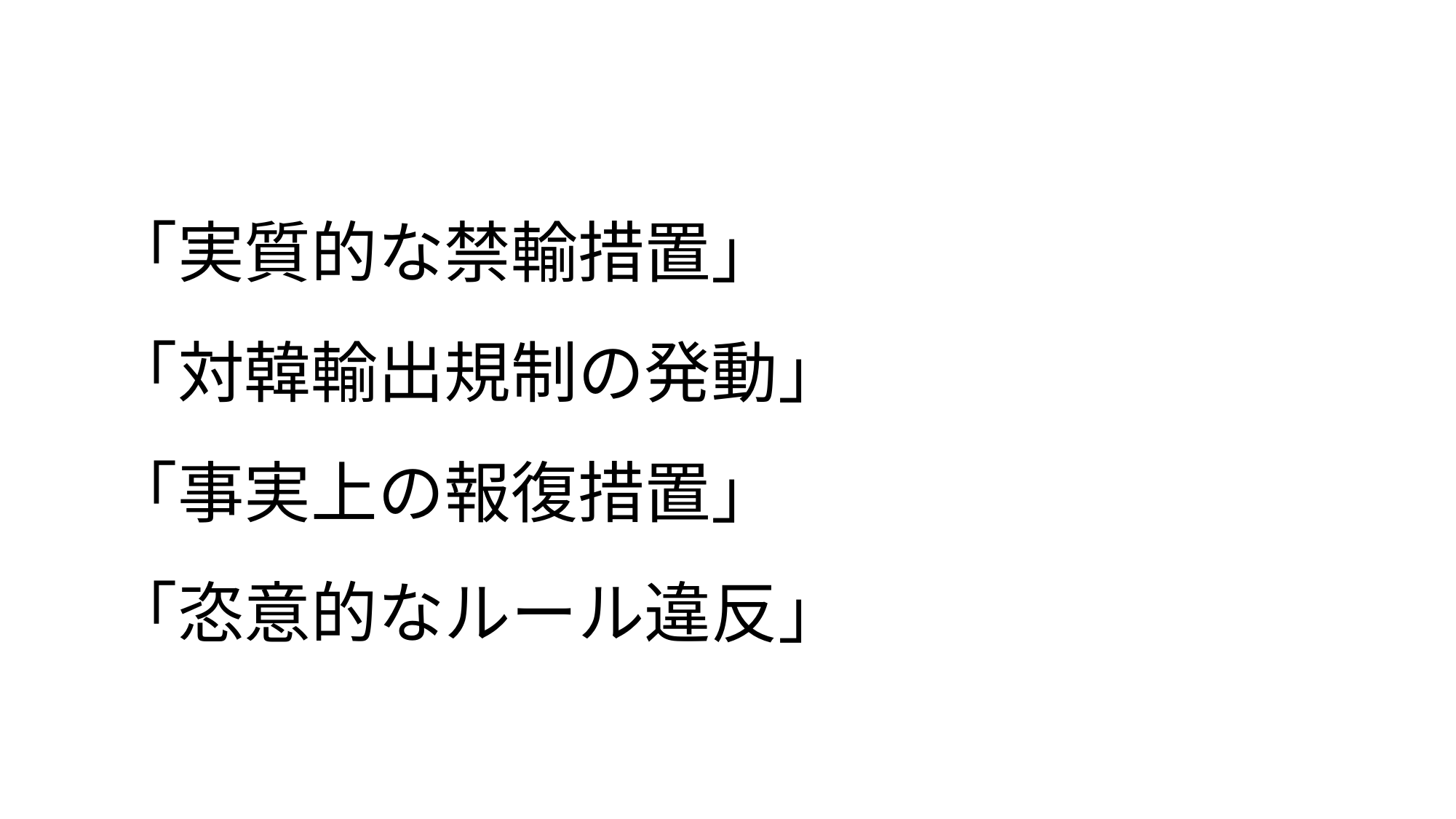

# 「実質的な禁輸措置」 「対韓輸出規制の発動」 「事実上の報復措置」 「恣意的なルール違反」